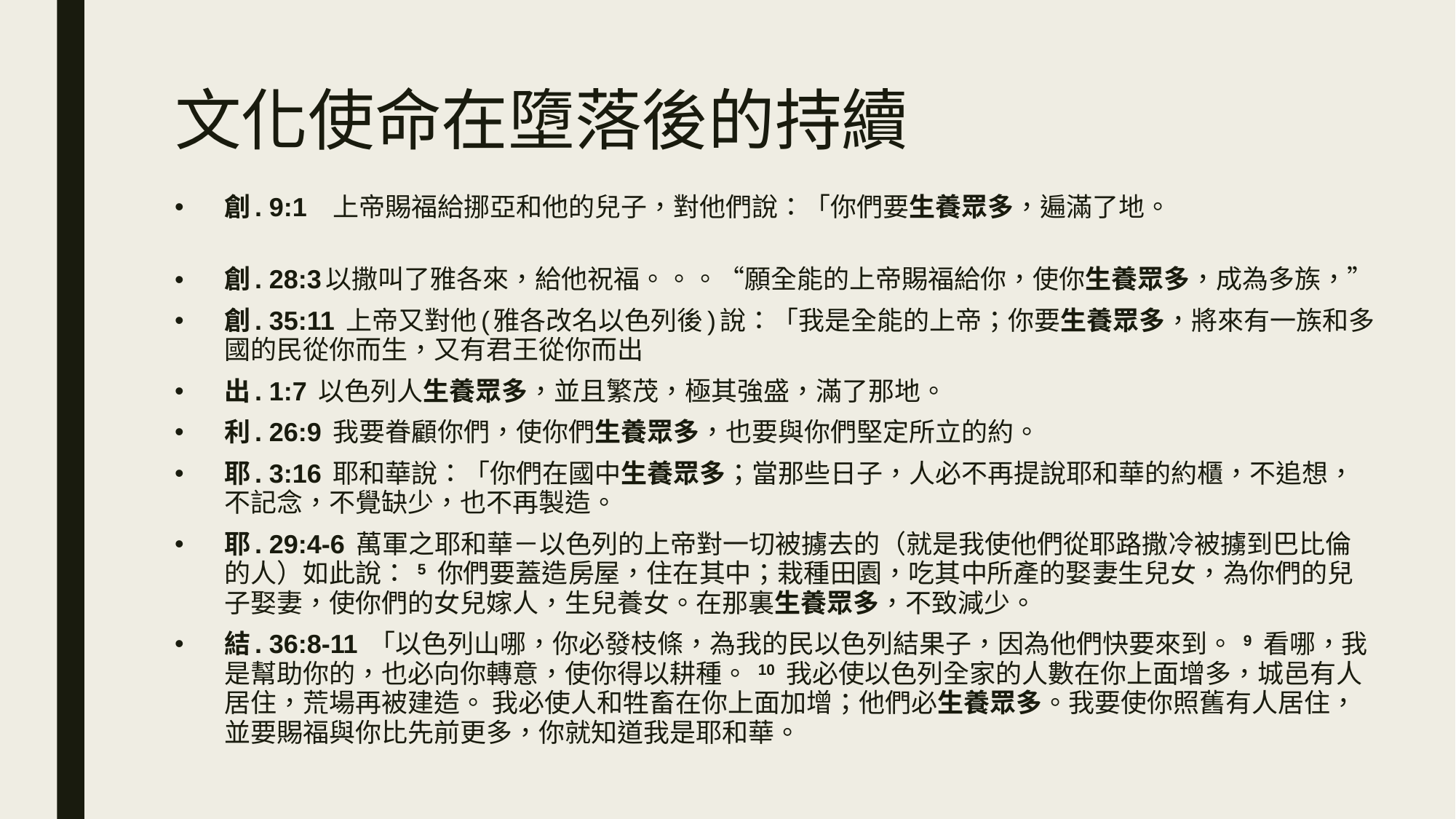

# 文化使命在墮落後的持續
創. 9:1   上帝賜福給挪亞和他的兒子，對他們說：「你們要生養眾多，遍滿了地。
創. 28:3以撒叫了雅各來，給他祝福。。。“願全能的上帝賜福給你，使你生養眾多，成為多族，”
創. 35:11 上帝又對他(雅各改名以色列後)說：「我是全能的上帝；你要生養眾多，將來有一族和多國的民從你而生，又有君王從你而出
出. 1:7 以色列人生養眾多，並且繁茂，極其強盛，滿了那地。
利. 26:9 我要眷顧你們，使你們生養眾多，也要與你們堅定所立的約。
耶. 3:16 耶和華說：「你們在國中生養眾多；當那些日子，人必不再提說耶和華的約櫃，不追想，不記念，不覺缺少，也不再製造。
耶. 29:4-6 萬軍之耶和華－以色列的上帝對一切被擄去的（就是我使他們從耶路撒冷被擄到巴比倫的人）如此說： 5 你們要蓋造房屋，住在其中；栽種田園，吃其中所產的娶妻生兒女，為你們的兒子娶妻，使你們的女兒嫁人，生兒養女。在那裏生養眾多，不致減少。
結. 36:8-11 「以色列山哪，你必發枝條，為我的民以色列結果子，因為他們快要來到。 9 看哪，我是幫助你的，也必向你轉意，使你得以耕種。 10 我必使以色列全家的人數在你上面增多，城邑有人居住，荒場再被建造。 我必使人和牲畜在你上面加增；他們必生養眾多。我要使你照舊有人居住，並要賜福與你比先前更多，你就知道我是耶和華。